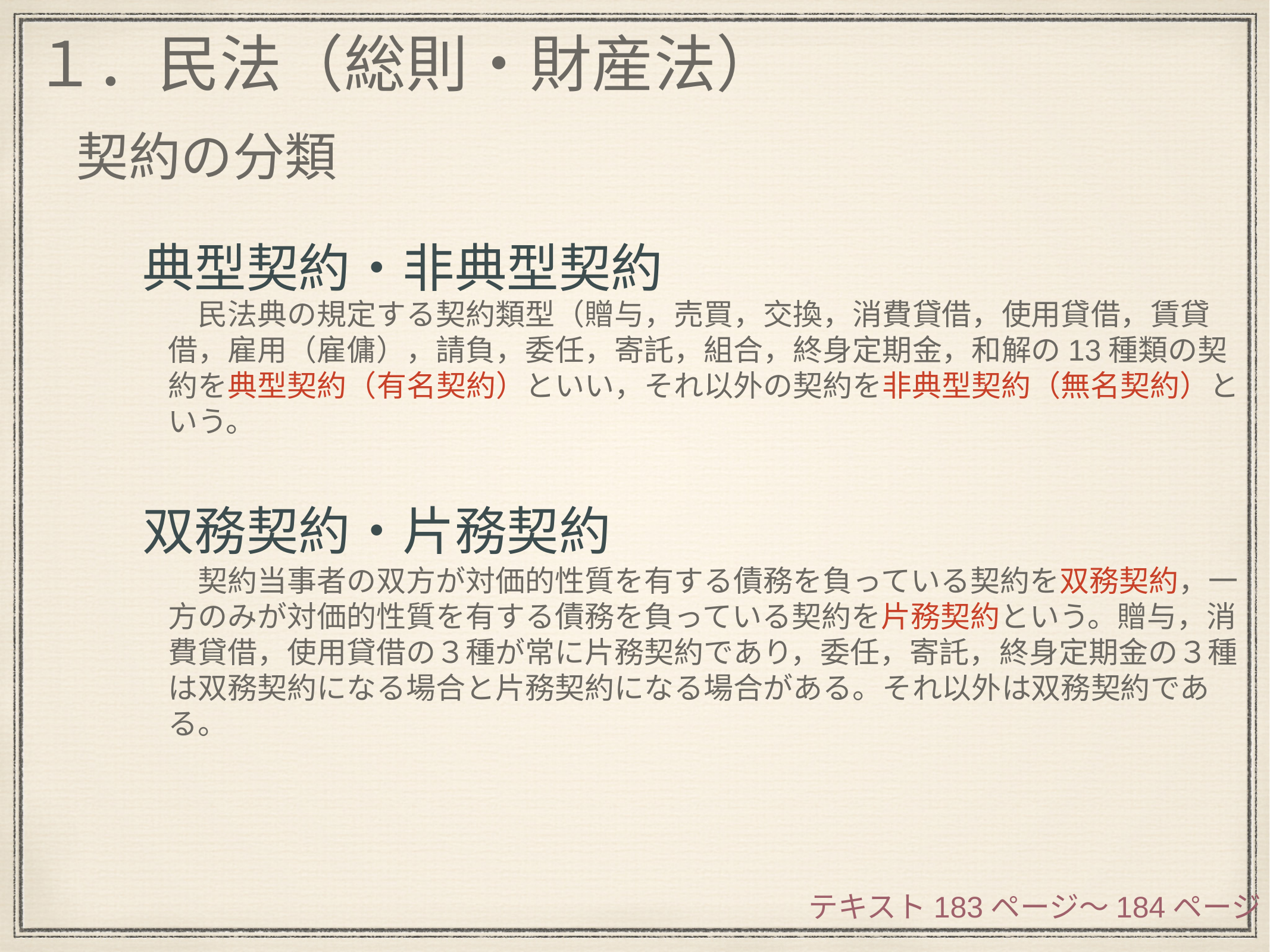

１．民法（総則・財産法）
契約の分類
典型契約・非典型契約
　民法典の規定する契約類型（贈与，売買，交換，消費貸借，使用貸借，賃貸借，雇用（雇傭），請負，委任，寄託，組合，終身定期金，和解の13種類の契約を典型契約（有名契約）といい，それ以外の契約を非典型契約（無名契約）という。
双務契約・片務契約
　契約当事者の双方が対価的性質を有する債務を負っている契約を双務契約，一方のみが対価的性質を有する債務を負っている契約を片務契約という。贈与，消費貸借，使用貸借の３種が常に片務契約であり，委任，寄託，終身定期金の３種は双務契約になる場合と片務契約になる場合がある。それ以外は双務契約である。
テキスト183ページ〜184ページ